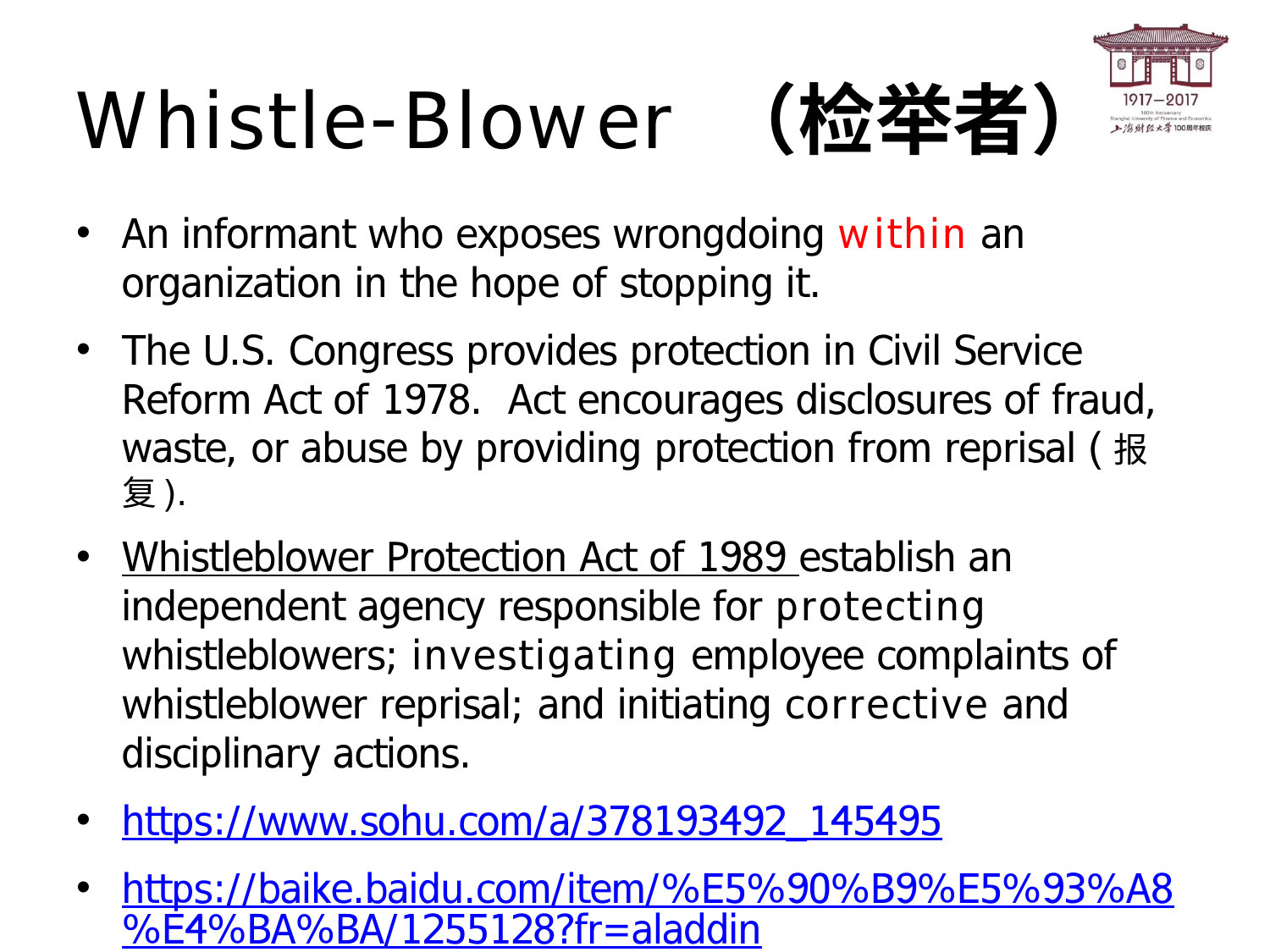

# Whistle-Blower （检举者）
An informant who exposes wrongdoing within an organization in the hope of stopping it.
The U.S. Congress provides protection in Civil Service Reform Act of 1978.  Act encourages disclosures of fraud, waste, or abuse by providing protection from reprisal (报复).
Whistleblower Protection Act of 1989 establish an independent agency responsible for protecting whistleblowers; investigating employee complaints of whistleblower reprisal; and initiating corrective and disciplinary actions.
https://www.sohu.com/a/378193492_145495
https://baike.baidu.com/item/%E5%90%B9%E5%93%A8%E4%BA%BA/1255128?fr=aladdin